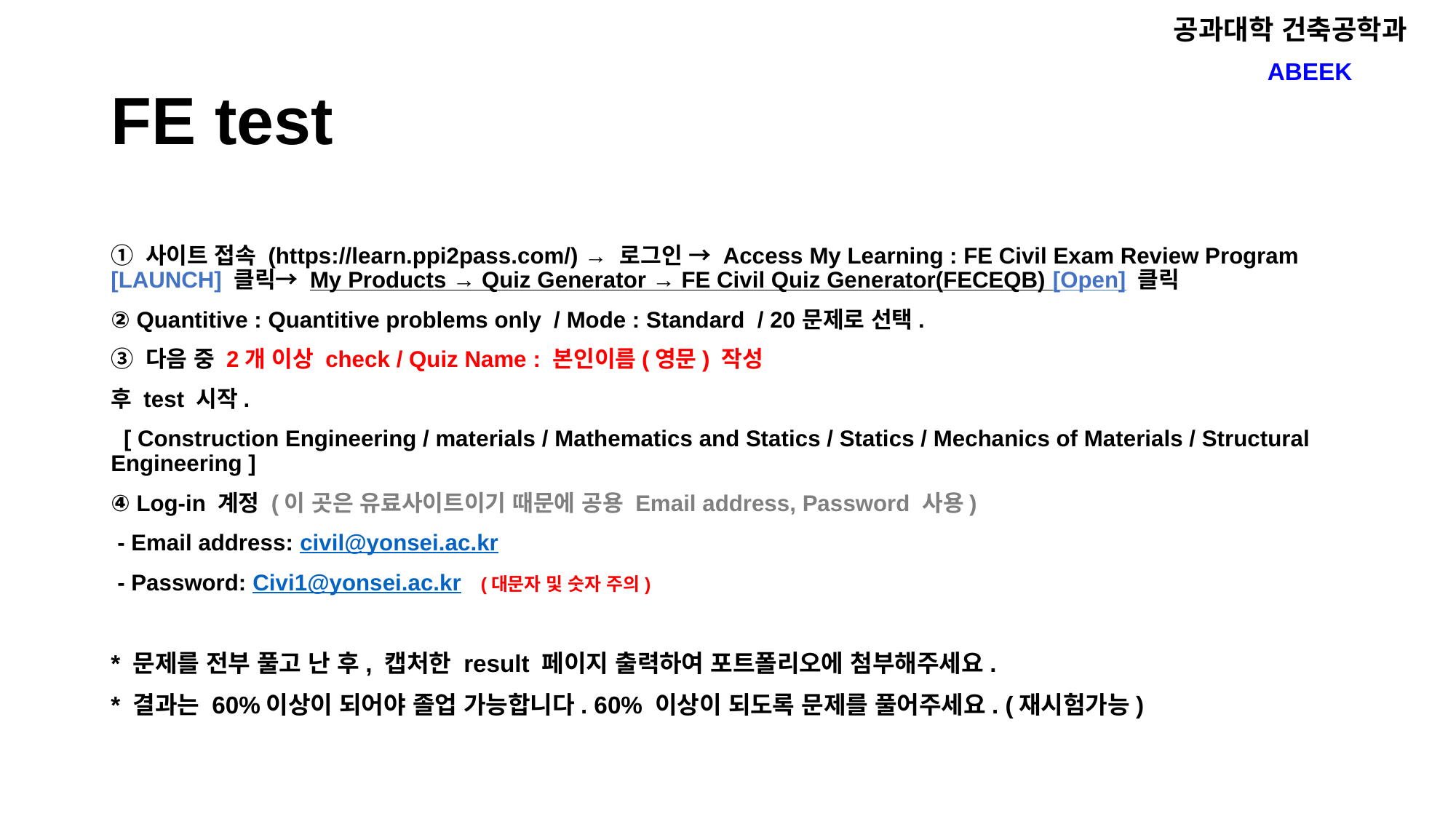

공과대학 건축공학과
# FE test
ABEEK
① 사이트 접속 (https://learn.ppi2pass.com/) → 로그인 → Access My Learning : FE Civil Exam Review Program [LAUNCH] 클릭→ My Products → Quiz Generator → FE Civil Quiz Generator(FECEQB) [Open] 클릭
② Quantitive : Quantitive problems only  / Mode : Standard  / 20문제로 선택.
③ 다음 중 2개 이상 check / Quiz Name : 본인이름(영문) 작성
후 test 시작.
  [ Construction Engineering / materials / Mathematics and Statics / Statics / Mechanics of Materials / Structural Engineering ]
④ Log-in 계정 (이 곳은 유료사이트이기 때문에 공용 Email address, Password 사용)
 - Email address: civil@yonsei.ac.kr
 - Password: Civi1@yonsei.ac.kr   (대문자 및 숫자 주의)

* 문제를 전부 풀고 난 후, 캡처한 result 페이지 출력하여 포트폴리오에 첨부해주세요.
* 결과는 60%이상이 되어야 졸업 가능합니다. 60% 이상이 되도록 문제를 풀어주세요. (재시험가능)